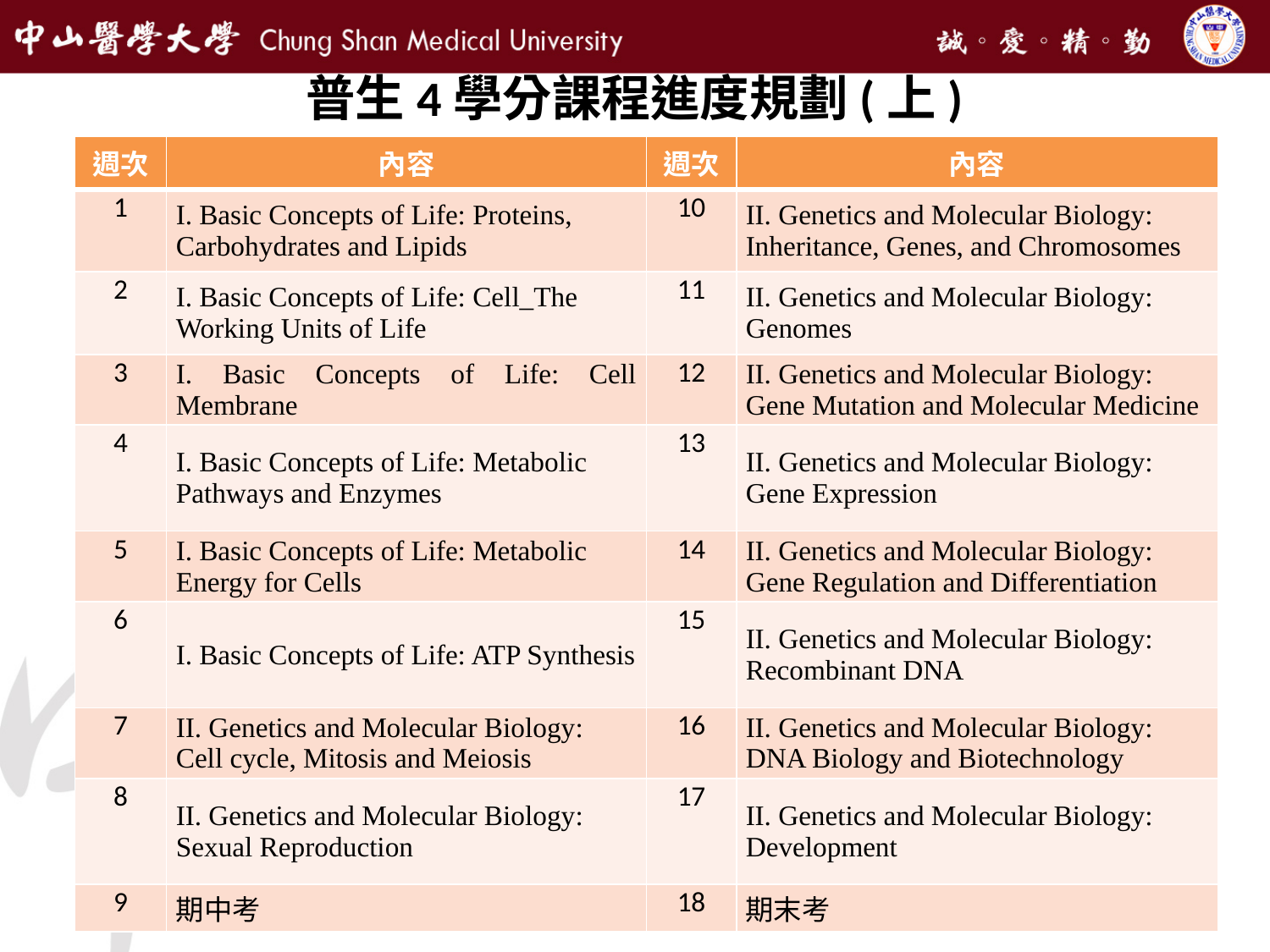

# 普生4學分課程進度規劃(上)
| 週次 | 內容 | 週次 | 內容 |
| --- | --- | --- | --- |
| 1 | I. Basic Concepts of Life: Proteins, Carbohydrates and Lipids | 10 | II. Genetics and Molecular Biology: Inheritance, Genes, and Chromosomes |
| 2 | I. Basic Concepts of Life: Cell\_The Working Units of Life | 11 | II. Genetics and Molecular Biology: Genomes |
| 3 | I. Basic Concepts of Life: Cell Membrane | 12 | II. Genetics and Molecular Biology: Gene Mutation and Molecular Medicine |
| 4 | I. Basic Concepts of Life: Metabolic Pathways and Enzymes | 13 | II. Genetics and Molecular Biology: Gene Expression |
| 5 | I. Basic Concepts of Life: Metabolic Energy for Cells | 14 | II. Genetics and Molecular Biology: Gene Regulation and Differentiation |
| 6 | I. Basic Concepts of Life: ATP Synthesis | 15 | II. Genetics and Molecular Biology: Recombinant DNA |
| 7 | II. Genetics and Molecular Biology: Cell cycle, Mitosis and Meiosis | 16 | II. Genetics and Molecular Biology: DNA Biology and Biotechnology |
| 8 | II. Genetics and Molecular Biology: Sexual Reproduction | 17 | II. Genetics and Molecular Biology: Development |
| 9 | 期中考 | 18 | 期末考 |